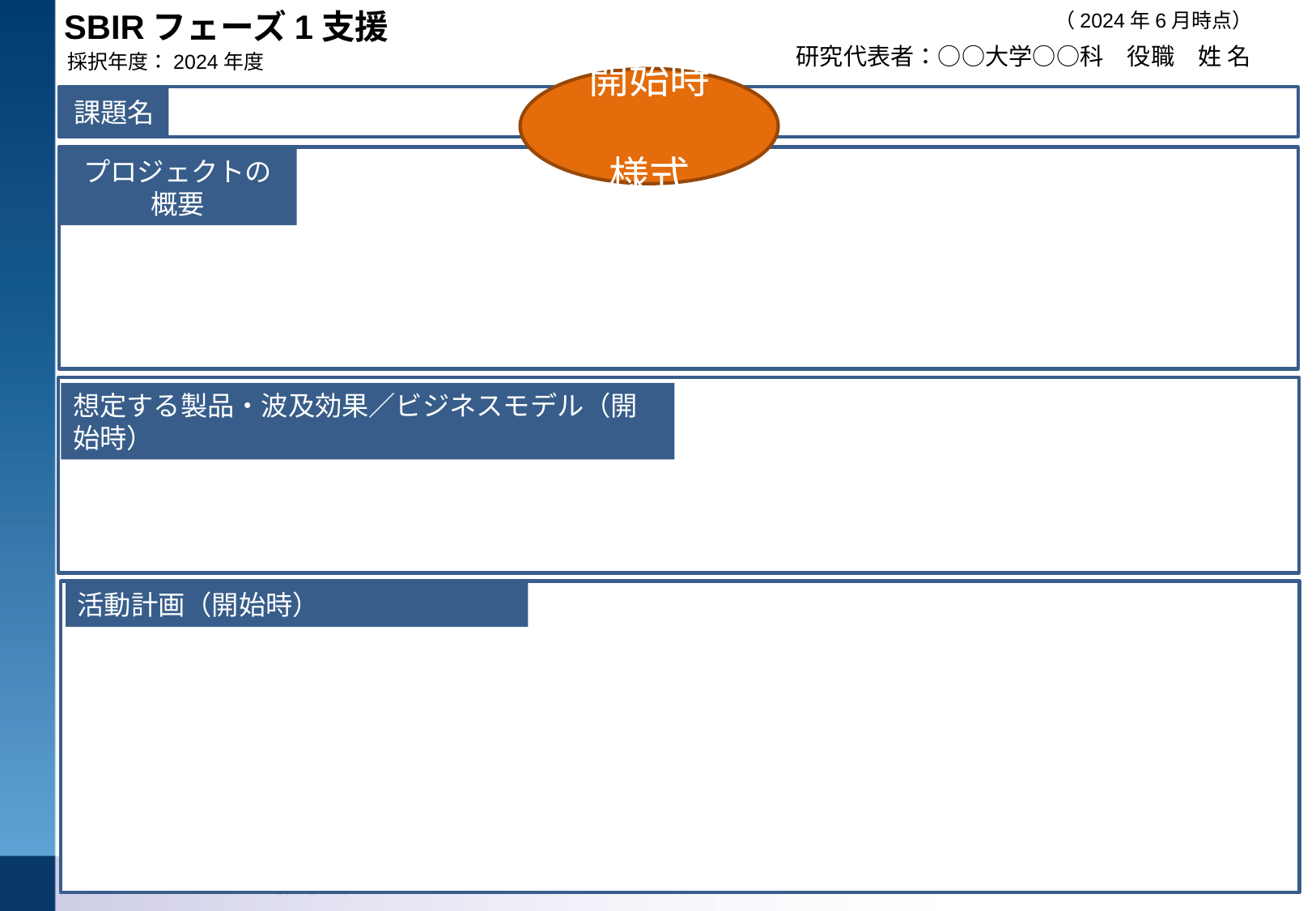

SBIRフェーズ1支援
（2024年6月時点）
研究代表者：○○大学○○科　役職　姓 名
採択年度：2024年度
開始時
様式

課題名

プロジェクトの概要

想定する製品・波及効果／ビジネスモデル（開始時）
～～～～～～～～～～～～～～～～～～～～～～～～～～～～～～～～～～～～～～～～～～～～～～～～～～～～～～～～～～～～～～～～～～～～～～～～～～～～～～～～～～～～～～～～～～～～～～～～～～～～～～～～～～～～～～～～～～～～～～

活動計画（開始時）